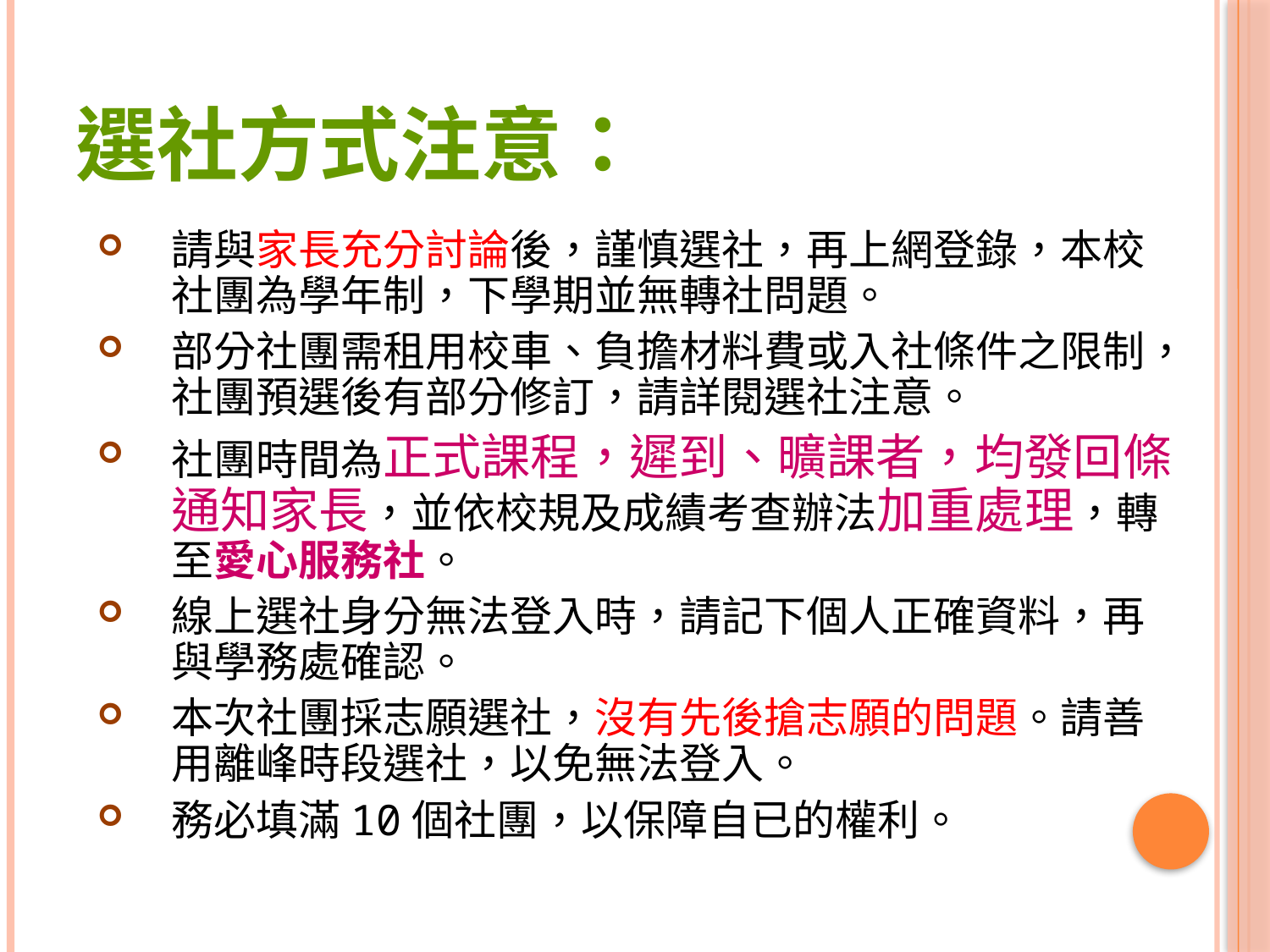

# 選社方式注意：
請與家長充分討論後，謹慎選社，再上網登錄，本校社團為學年制，下學期並無轉社問題。
部分社團需租用校車、負擔材料費或入社條件之限制，社團預選後有部分修訂，請詳閱選社注意。
社團時間為正式課程，遲到、曠課者，均發回條通知家長，並依校規及成績考查辦法加重處理，轉至愛心服務社。
線上選社身分無法登入時，請記下個人正確資料，再與學務處確認。
本次社團採志願選社，沒有先後搶志願的問題。請善用離峰時段選社，以免無法登入。
務必填滿10個社團，以保障自已的權利。